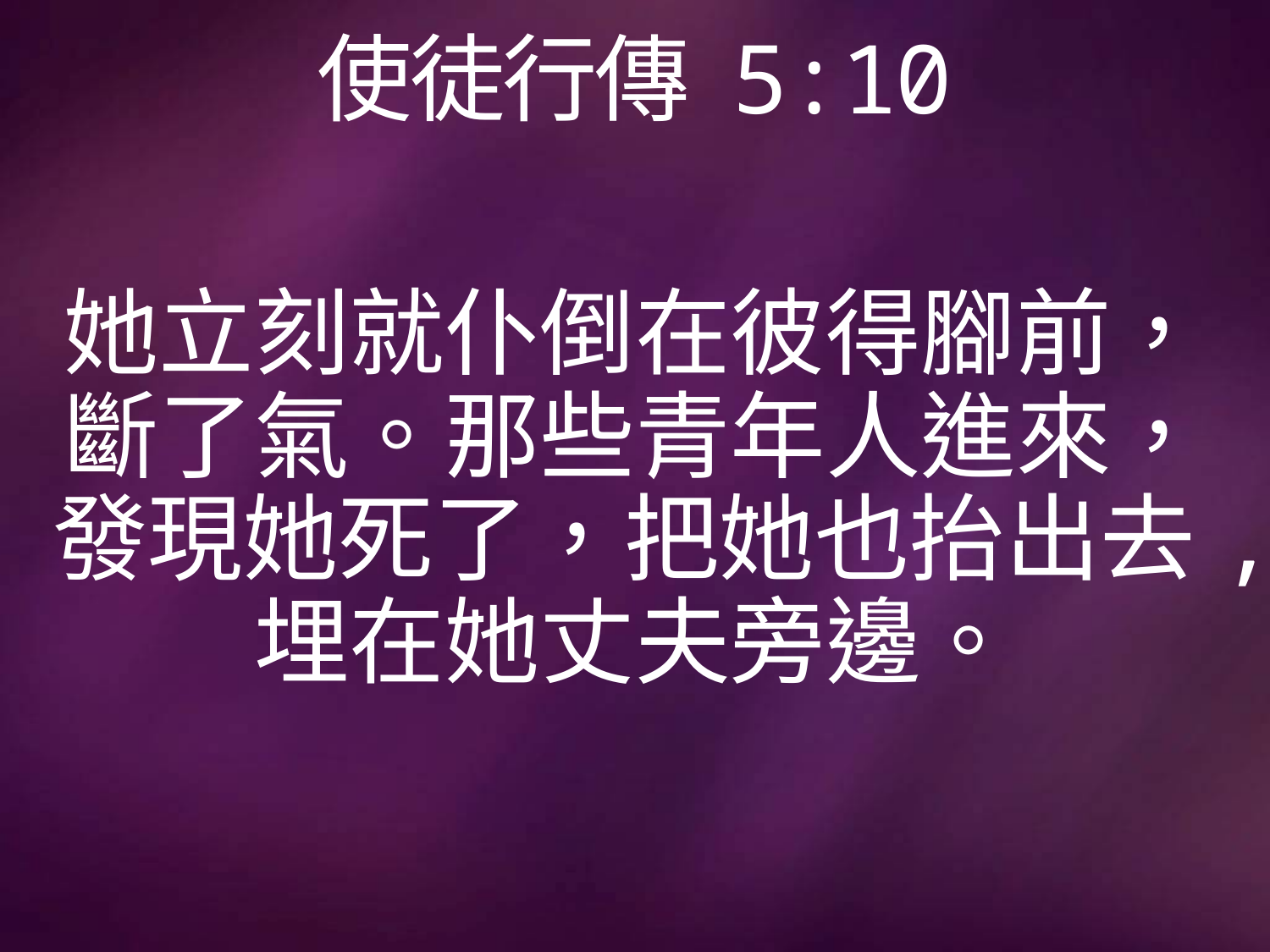

# 使徒行傳 5:10
她立刻就仆倒在彼得腳前，斷了氣。那些青年人進來，發現她死了，把她也抬出去,埋在她丈夫旁邊。